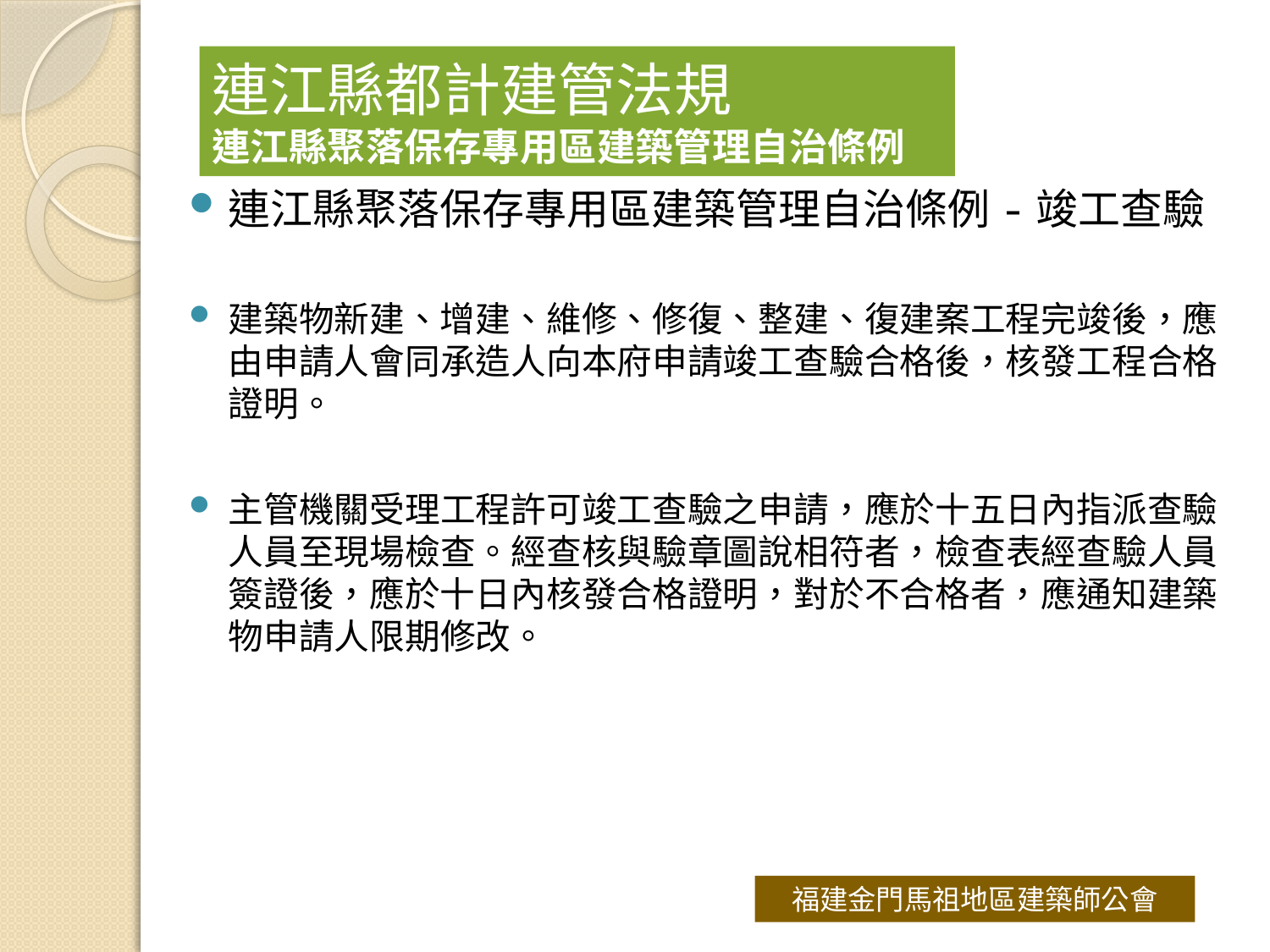

# 連江縣都計建管法規 連江縣聚落保存專用區建築管理自治條例
連江縣聚落保存專用區建築管理自治條例-竣工查驗

建築物新建、增建、維修、修復、整建、復建案工程完竣後，應由申請人會同承造人向本府申請竣工查驗合格後，核發工程合格證明。

主管機關受理工程許可竣工查驗之申請，應於十五日內指派查驗人員至現場檢查。經查核與驗章圖說相符者，檢查表經查驗人員簽證後，應於十日內核發合格證明，對於不合格者，應通知建築物申請人限期修改。
福建金門馬祖地區建築師公會